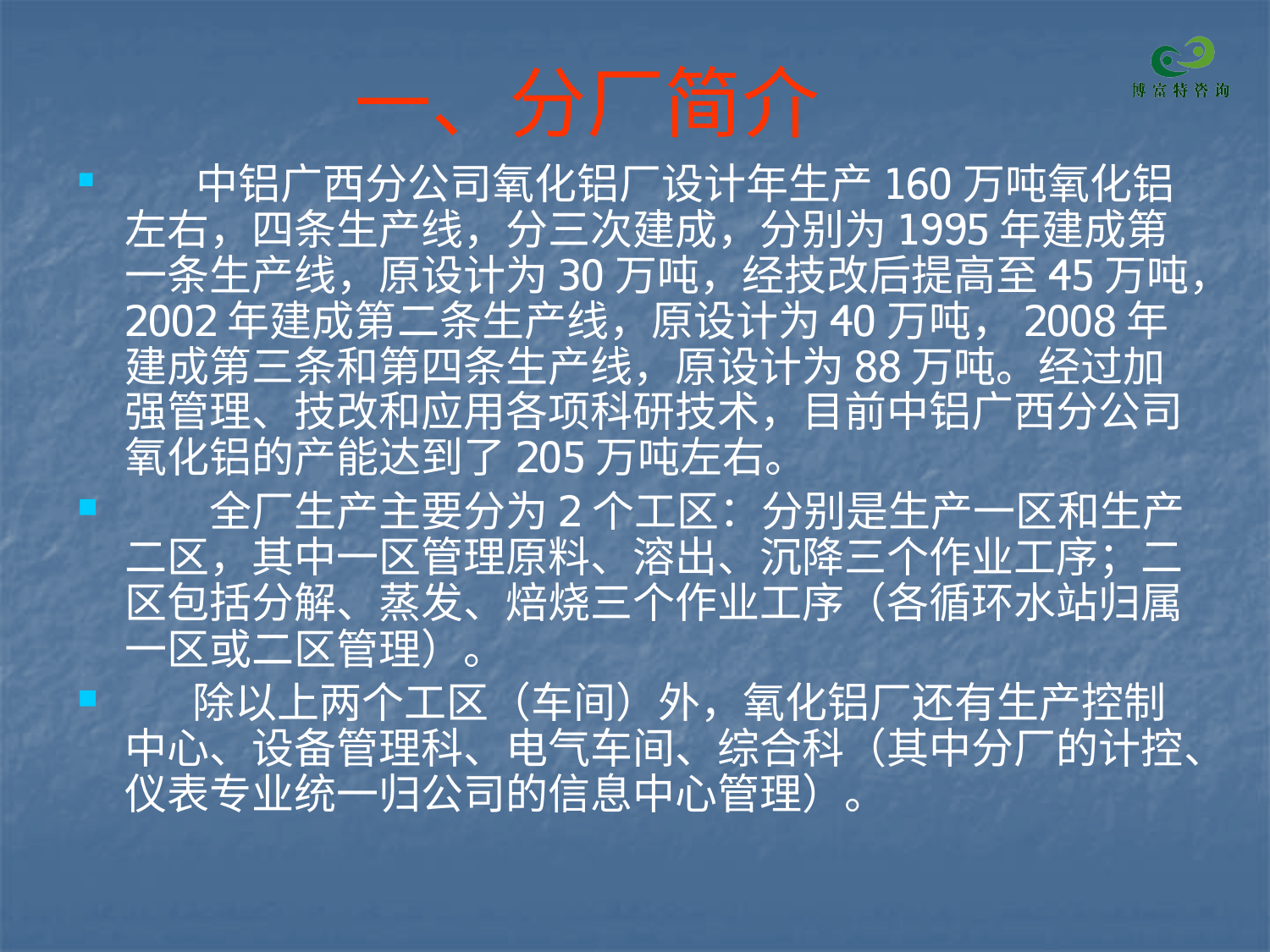

# 一、分厂简介
　　中铝广西分公司氧化铝厂设计年生产160万吨氧化铝左右，四条生产线，分三次建成，分别为1995年建成第一条生产线，原设计为30万吨，经技改后提高至45万吨，2002年建成第二条生产线，原设计为40万吨，2008年建成第三条和第四条生产线，原设计为88万吨。经过加强管理、技改和应用各项科研技术，目前中铝广西分公司氧化铝的产能达到了205万吨左右。
　　全厂生产主要分为2个工区：分别是生产一区和生产二区，其中一区管理原料、溶出、沉降三个作业工序；二区包括分解、蒸发、焙烧三个作业工序（各循环水站归属一区或二区管理）。
      除以上两个工区（车间）外，氧化铝厂还有生产控制中心、设备管理科、电气车间、综合科（其中分厂的计控、仪表专业统一归公司的信息中心管理）。